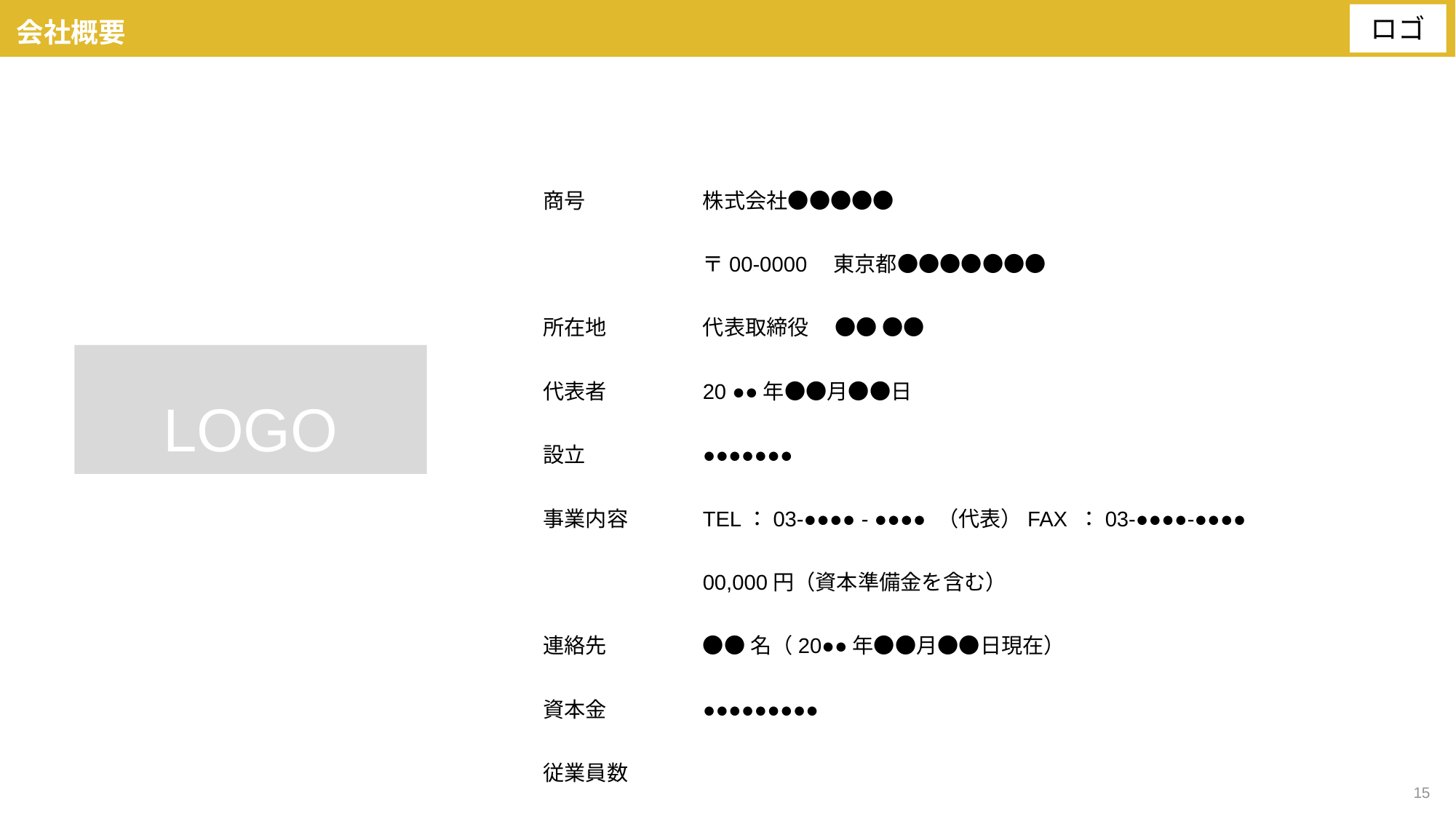

会社概要
商号
所在地
代表者
設立
事業内容
連絡先
資本金
従業員数
認証・資格
株式会社●●●●●
〒00-0000　東京都●●●●●●●
代表取締役　 ●● ●●
20 ●●年●●月●●日
●●●●●●●
TEL：03-●●●● - ●●●● （代表）FAX ：03-●●●●-●●●●
00,000円（資本準備金を含む）
●●名（20●●年●●月●●日現在）
●●●●●●●●●
LOGO
15